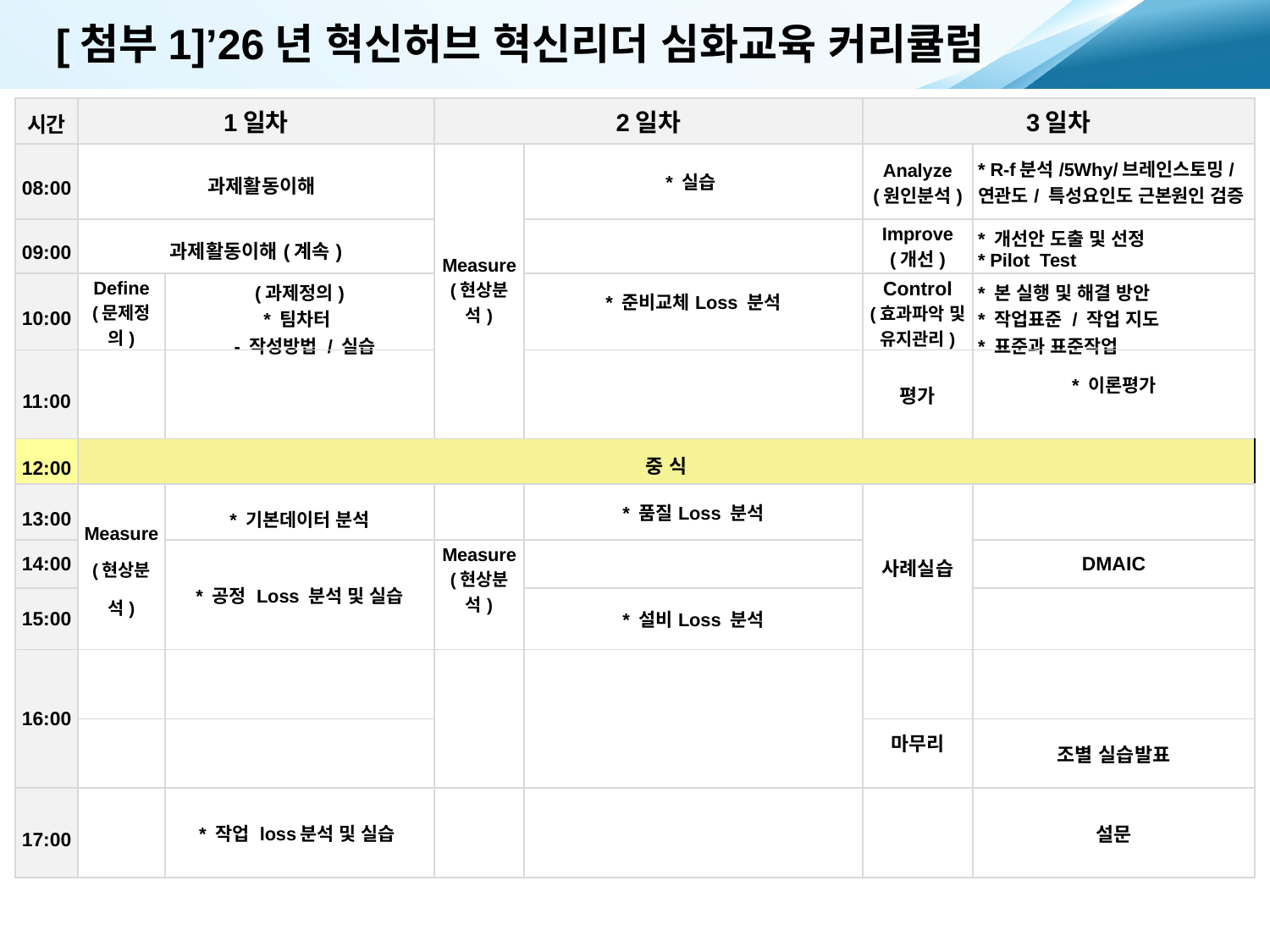

[첨부1]’26년 혁신허브 혁신리더 심화교육 커리큘럼
| 시간 | 1일차 |  | 2일차 |  | 3일차 |  |
| --- | --- | --- | --- | --- | --- | --- |
| 08:00 | 과제활동이해 |  | Measure (현상분석) | \* 실습 | Analyze (원인분석) | \* R-f분석/5Why/브레인스토밍/ 연관도/ 특성요인도 근본원인 검증 |
| 09:00 | 과제활동이해(계속) |  |  |  | Improve (개선) | \* 개선안 도출 및 선정 \* Pilot Test |
| 10:00 | Define (문제정의) | (과제정의) \* 팀차터 - 작성방법 / 실습 |  | \* 준비교체Loss 분석 | Control (효과파악 및 유지관리) | \* 본 실행 및 해결 방안 \* 작업표준 / 작업 지도 \* 표준과 표준작업 |
| 11:00 |  |  |  |  | 평가 | \* 이론평가 |
| 12:00 | 중 식 |  |  |  |  |  |
| 13:00 | Measure (현상분석) | \* 기본데이터 분석 |  | \* 품질Loss 분석 | 사례실습 |  |
| 14:00 |  | \* 공정 Loss 분석 및 실습 | Measure (현상분석) |  |  | DMAIC |
| 15:00 |  |  |  | \* 설비Loss 분석 |  |  |
| 16:00 |  |  |  |  |  |  |
|  |  |  |  |  | 마무리 | 조별 실습발표 |
| 17:00 |  | \* 작업 loss분석 및 실습 |  |  |  | 설문 |